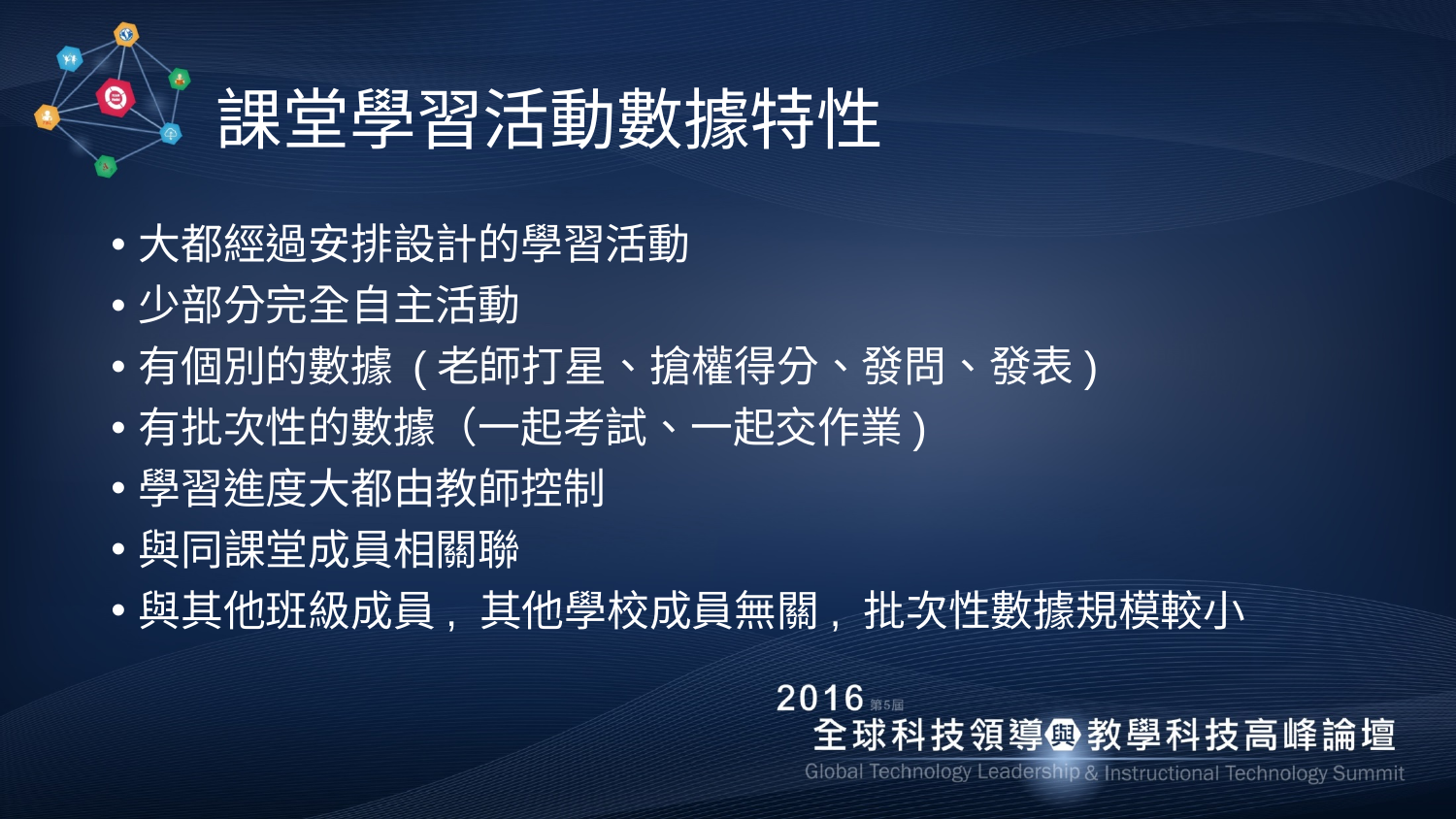

# 課堂學習活動數據特性
大都經過安排設計的學習活動
少部分完全自主活動
有個別的數據 (老師打星、搶權得分、發問、發表)
有批次性的數據（一起考試、一起交作業)
學習進度大都由教師控制
與同課堂成員相關聯
與其他班級成員, 其他學校成員無關, 批次性數據規模較小